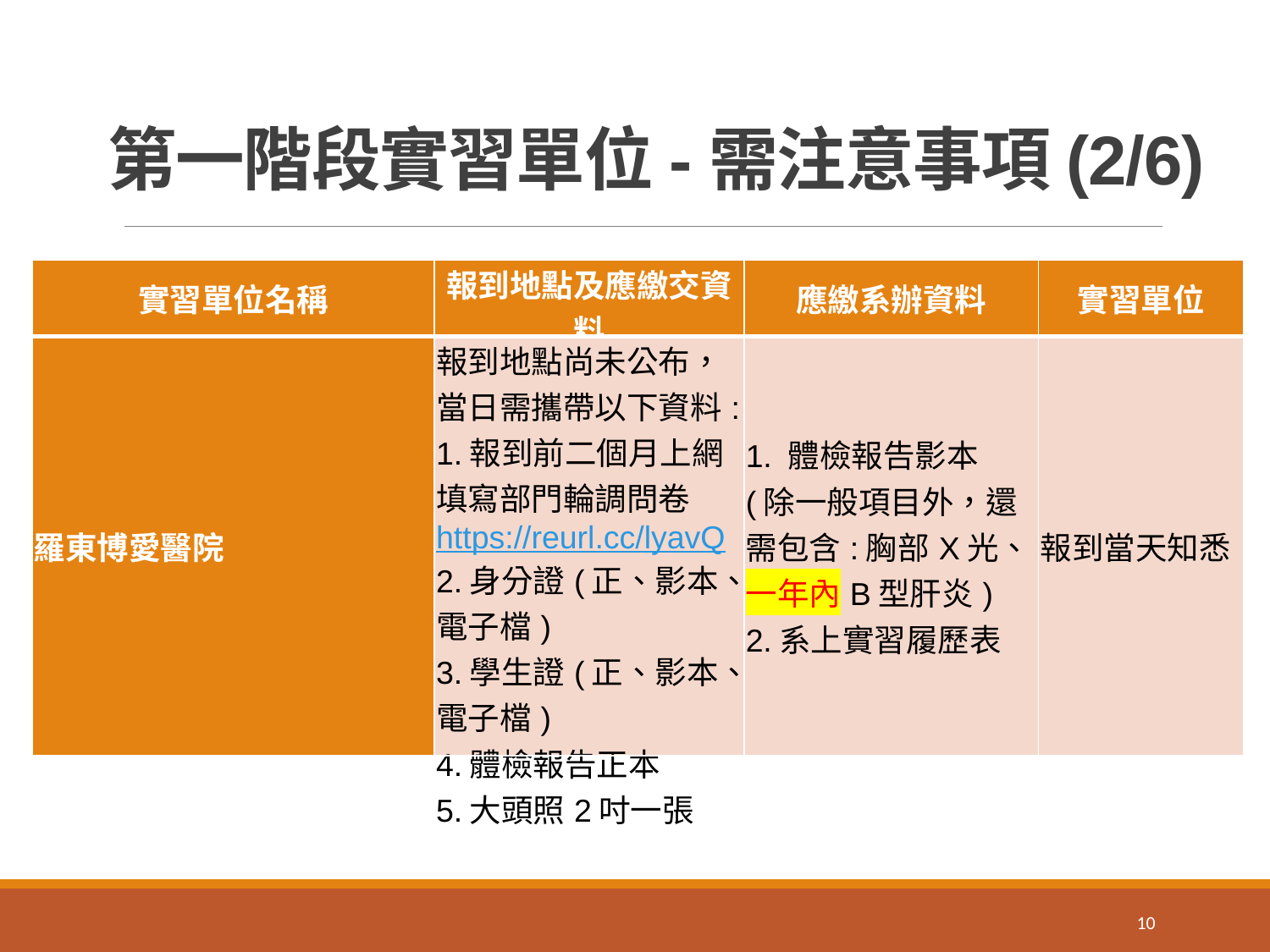

# 第一階段實習單位-需注意事項(2/6)

| 實習單位名稱 | 報到地點及應繳交資料 | 應繳系辦資料 | 實習單位 |
| --- | --- | --- | --- |
| 羅東博愛醫院 | 報到地點尚未公布，當日需攜帶以下資料: 1.報到前二個月上網填寫部門輪調問卷 https://reurl.cc/lyavQ 2.身分證(正、影本、電子檔) 3.學生證(正、影本、電子檔) 4.體檢報告正本 5.大頭照2吋一張 | 1. 體檢報告影本(除一般項目外，還需包含:胸部X光、一年內B型肝炎) 2.系上實習履歷表 | 報到當天知悉 |
10